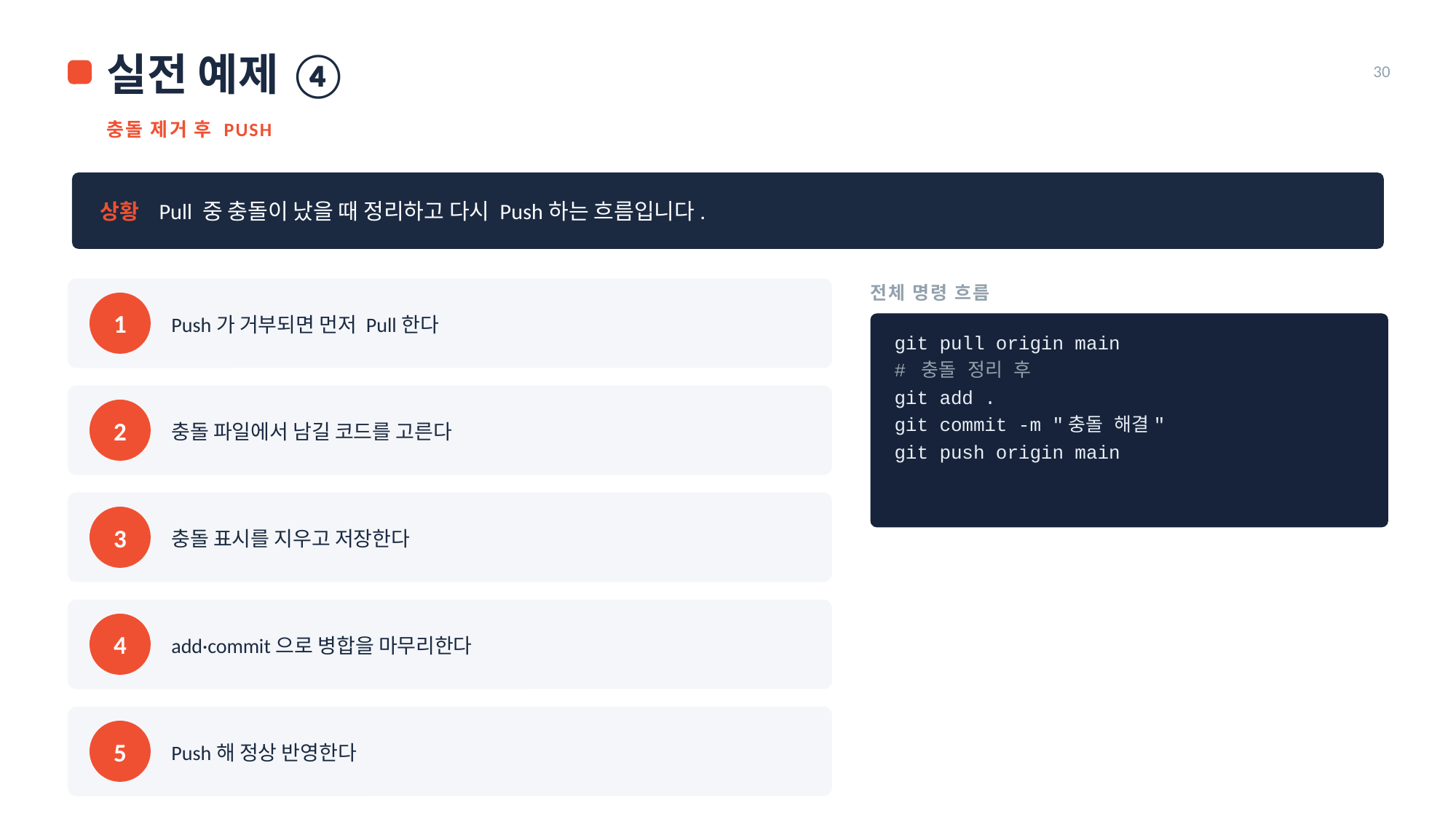

실전 예제 ④
30

충돌 제거 후 PUSH

상황   Pull 중 충돌이 났을 때 정리하고 다시 Push하는 흐름입니다.
전체 명령 흐름

Push가 거부되면 먼저 Pull한다

1

git pull origin main
# 충돌 정리 후
git add .
git commit -m "충돌 해결"
git push origin main

충돌 파일에서 남길 코드를 고른다

2

충돌 표시를 지우고 저장한다

3

add·commit으로 병합을 마무리한다

4

Push해 정상 반영한다

5